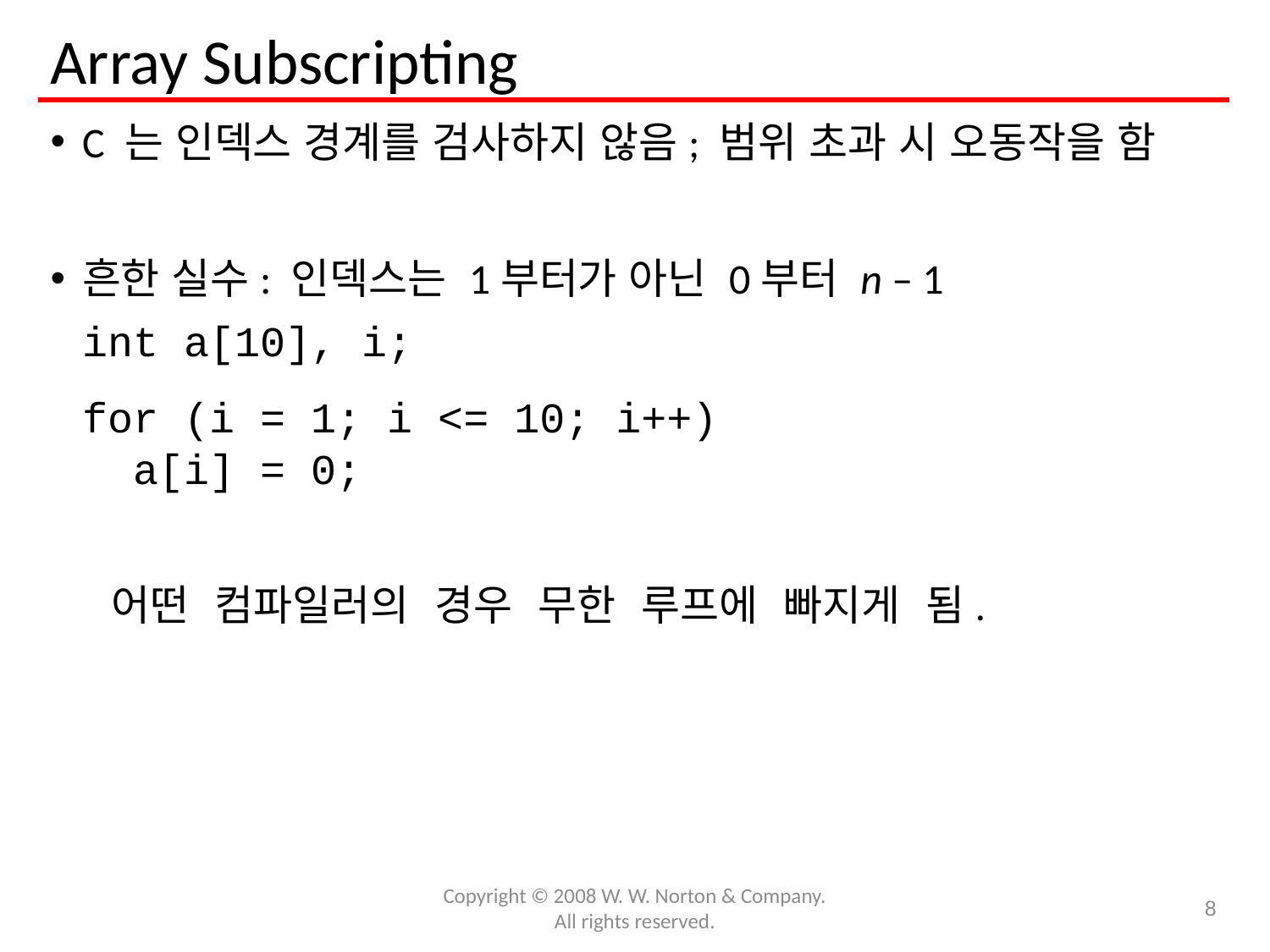

# Array Subscripting
C 는 인덱스 경계를 검사하지 않음; 범위 초과 시 오동작을 함

흔한 실수: 인덱스는 1부터가 아닌 0부터 n – 1
	int a[10], i;

	for (i = 1; i <= 10; i++)
	  a[i] = 0;

  어떤 컴파일러의 경우 무한 루프에 빠지게 됨.
Copyright © 2008 W. W. Norton & Company.
All rights reserved.
8